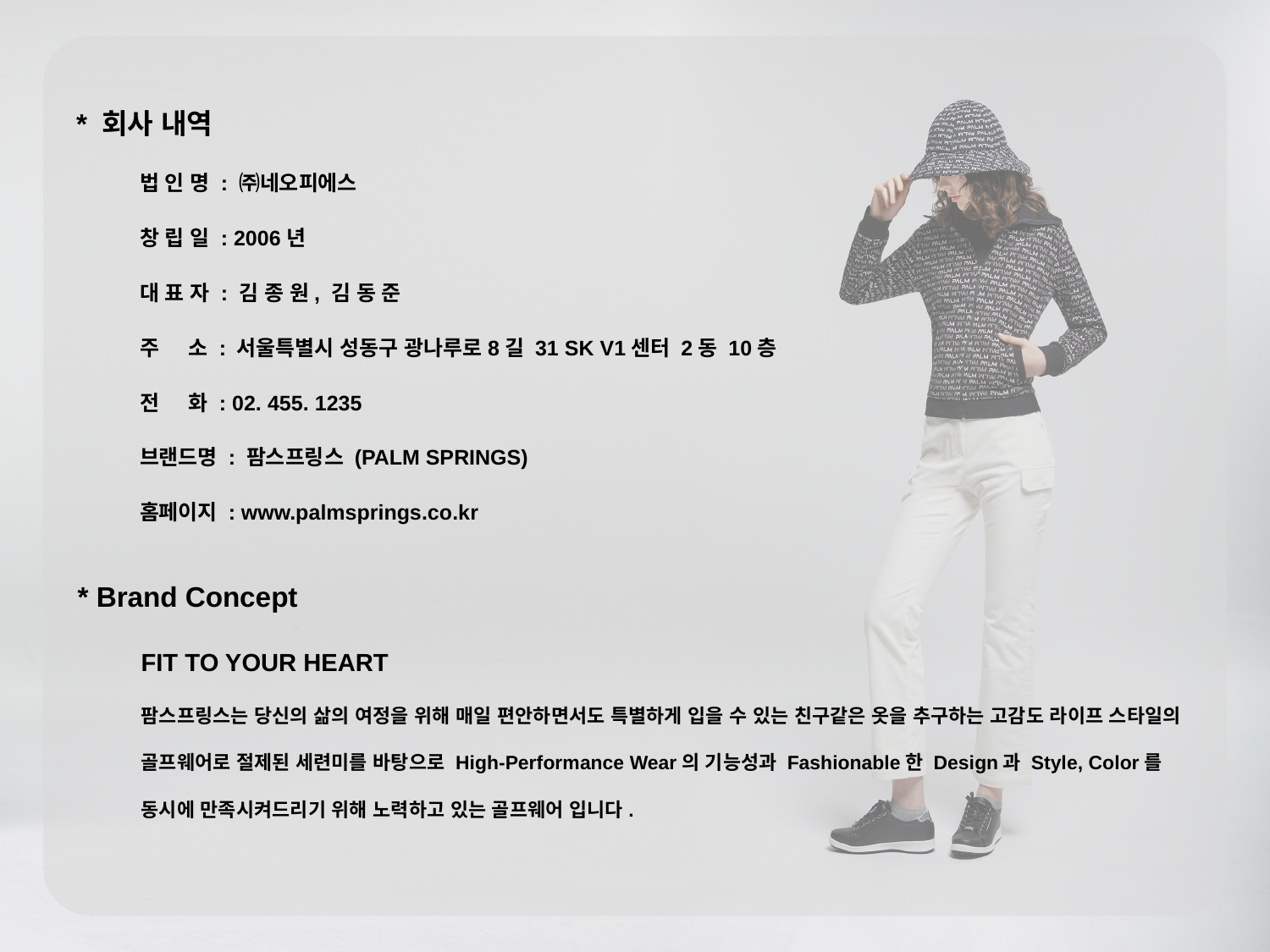

* 회사 내역
법 인 명 : ㈜네오피에스
창 립 일 : 2006년
대 표 자 : 김 종 원, 김 동 준
주     소 : 서울특별시 성동구 광나루로8길 31 SK V1센터 2동 10층
전     화 : 02. 455. 1235
브랜드명 : 팜스프링스 (PALM SPRINGS)
홈페이지 : www.palmsprings.co.kr

* Brand Concept
FIT TO YOUR HEART
팜스프링스는 당신의 삶의 여정을 위해 매일 편안하면서도 특별하게 입을 수 있는 친구같은 옷을 추구하는 고감도 라이프 스타일의 골프웨어로 절제된 세련미를 바탕으로 High-Performance Wear의 기능성과 Fashionable한 Design과 Style, Color를 동시에 만족시켜드리기 위해 노력하고 있는 골프웨어 입니다.